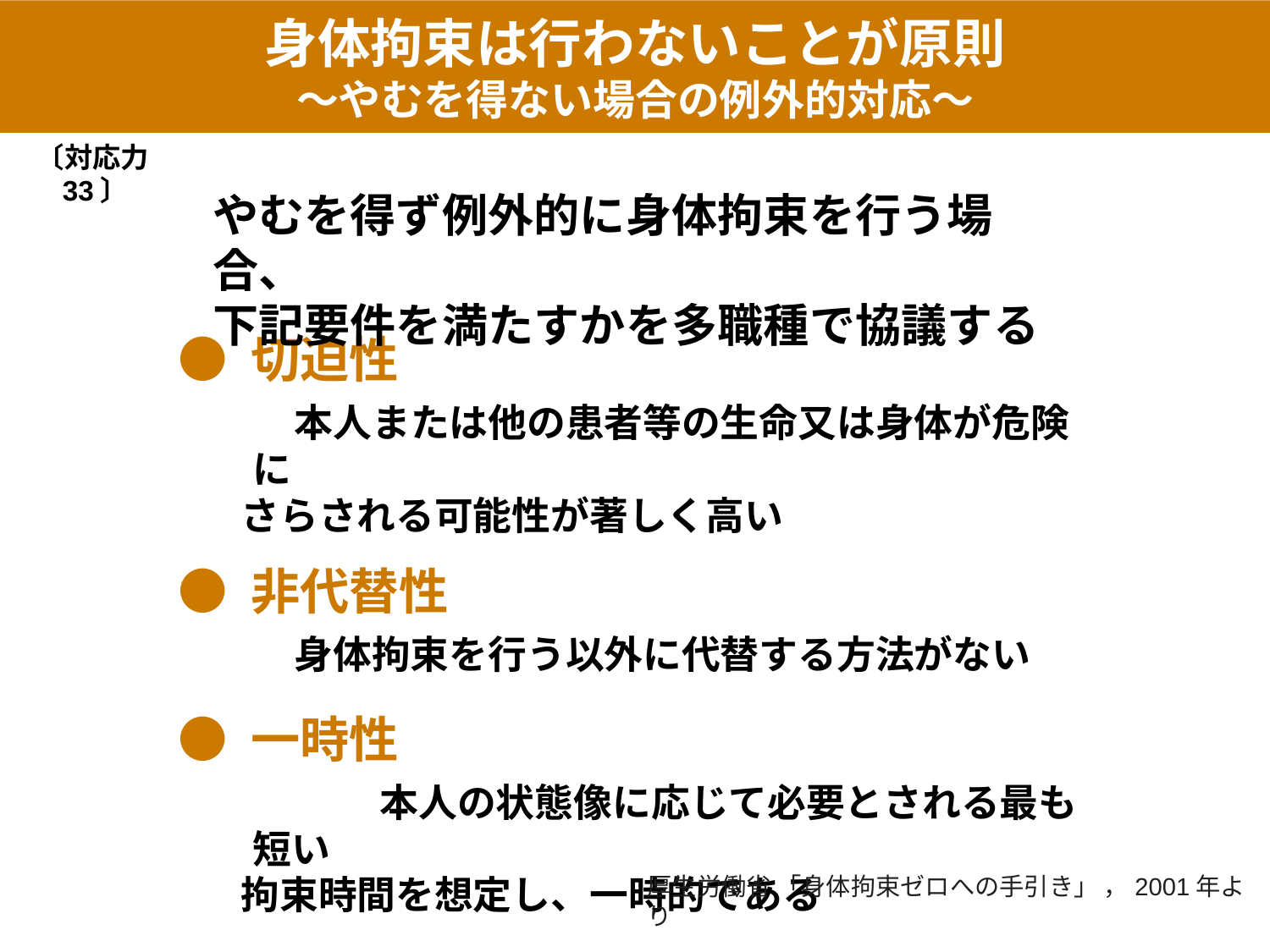

身体拘束は行わないことが原則
～やむを得ない場合の例外的対応～
〔対応力33〕
やむを得ず例外的に身体拘束を行う場合、
下記要件を満たすかを多職種で協議する
● 切迫性
　　　本人または他の患者等の生命又は身体が危険に
      さらされる可能性が著しく高い

● 非代替性
　　　身体拘束を行う以外に代替する方法がない
● 一時性
　　	本人の状態像に応じて必要とされる最も短い
      拘束時間を想定し、一時的である

厚生労働省 「身体拘束ゼロへの手引き」 ，2001年より